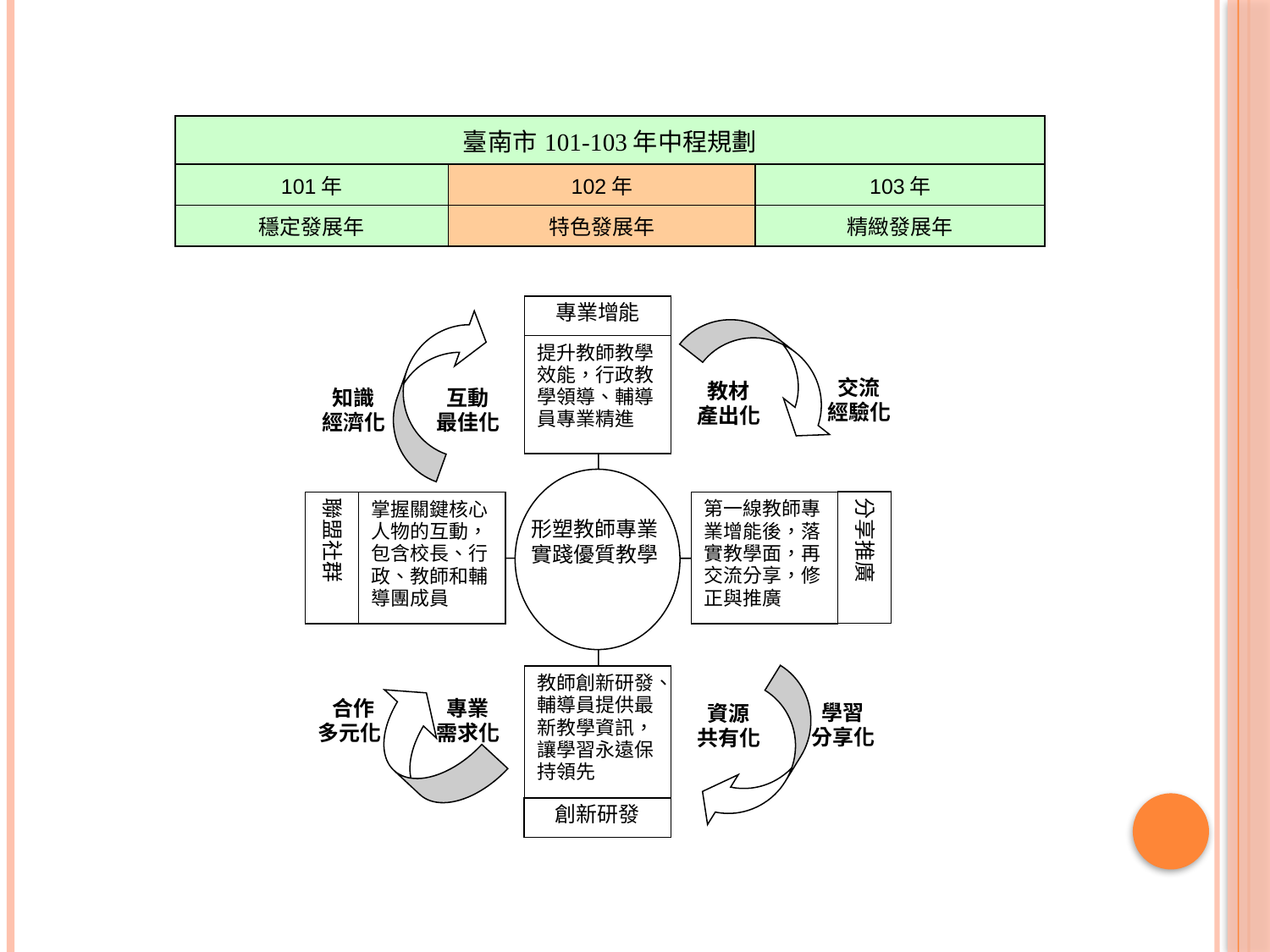

| 臺南市101-103年中程規劃 |  |  |
| --- | --- | --- |
| 101年 | 102年 | 103年 |
| 穩定發展年 | 特色發展年 | 精緻發展年 |

專業增能

提升教師教學效能，行政教學領導、輔導員專業精進
交流
經驗化
教材
產出化
知識
經濟化
互動
最佳化

分享推廣
聯盟社群
第一線教師專業增能後，落實教學面，再交流分享，修正與推廣
掌握關鍵核心人物的互動，包含校長、行政、教師和輔導團成員
形塑教師專業
實踐優質教學

教師創新研發、輔導員提供最新教學資訊，讓學習永遠保持領先

合作
多元化
專業
需求化
學習
分享化
資源
共有化
創新研發